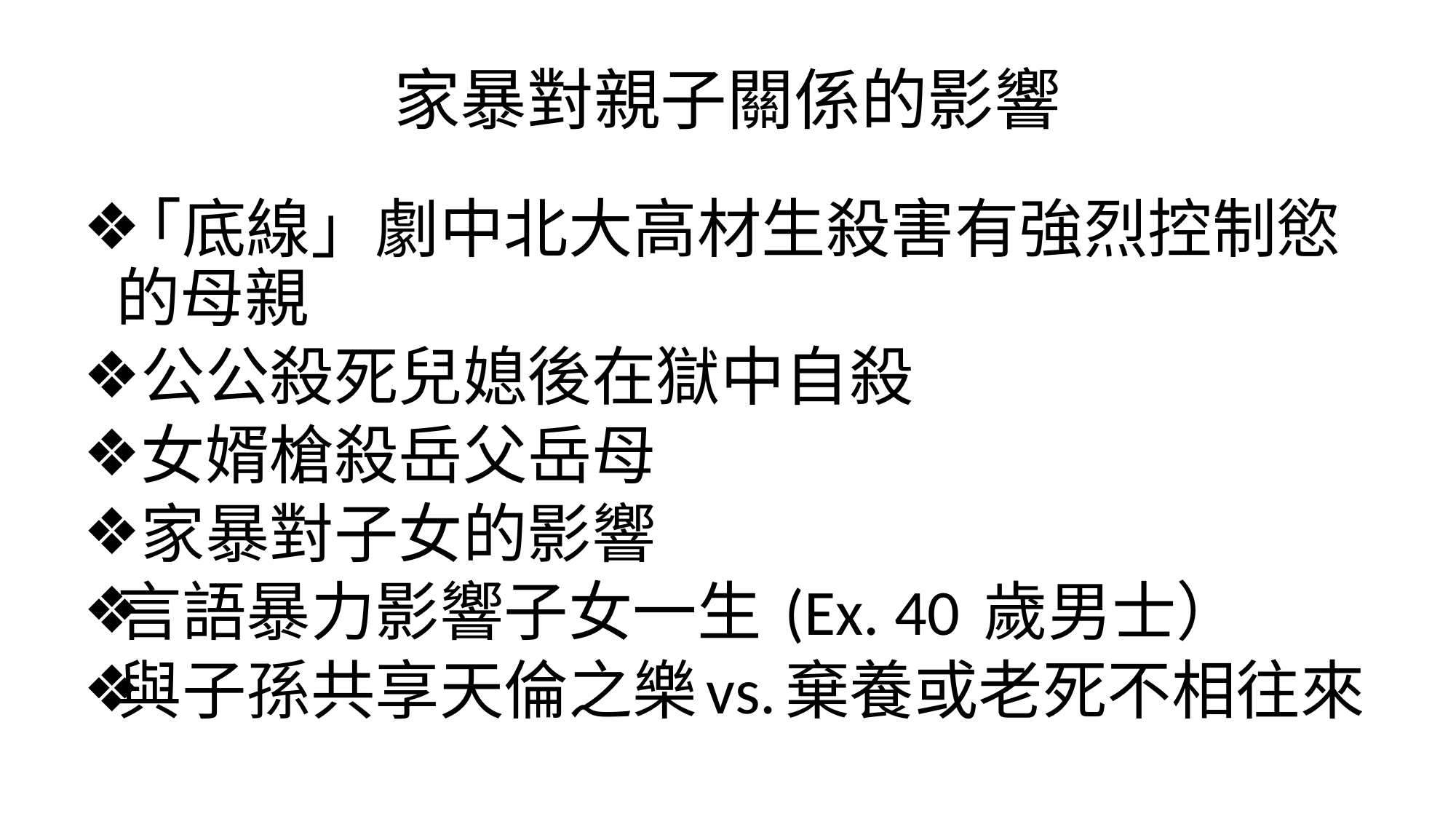

# 家暴對親子關係的影響
「底線」劇中北大高材生殺害有強烈控制慾的母親
 公公殺死兒媳後在獄中自殺
 女婿槍殺岳父岳母
 家暴對子女的影響
言語暴力影響子女一生 (Ex. 40 歲男士）
與子孫共享天倫之樂vs.棄養或老死不相往來